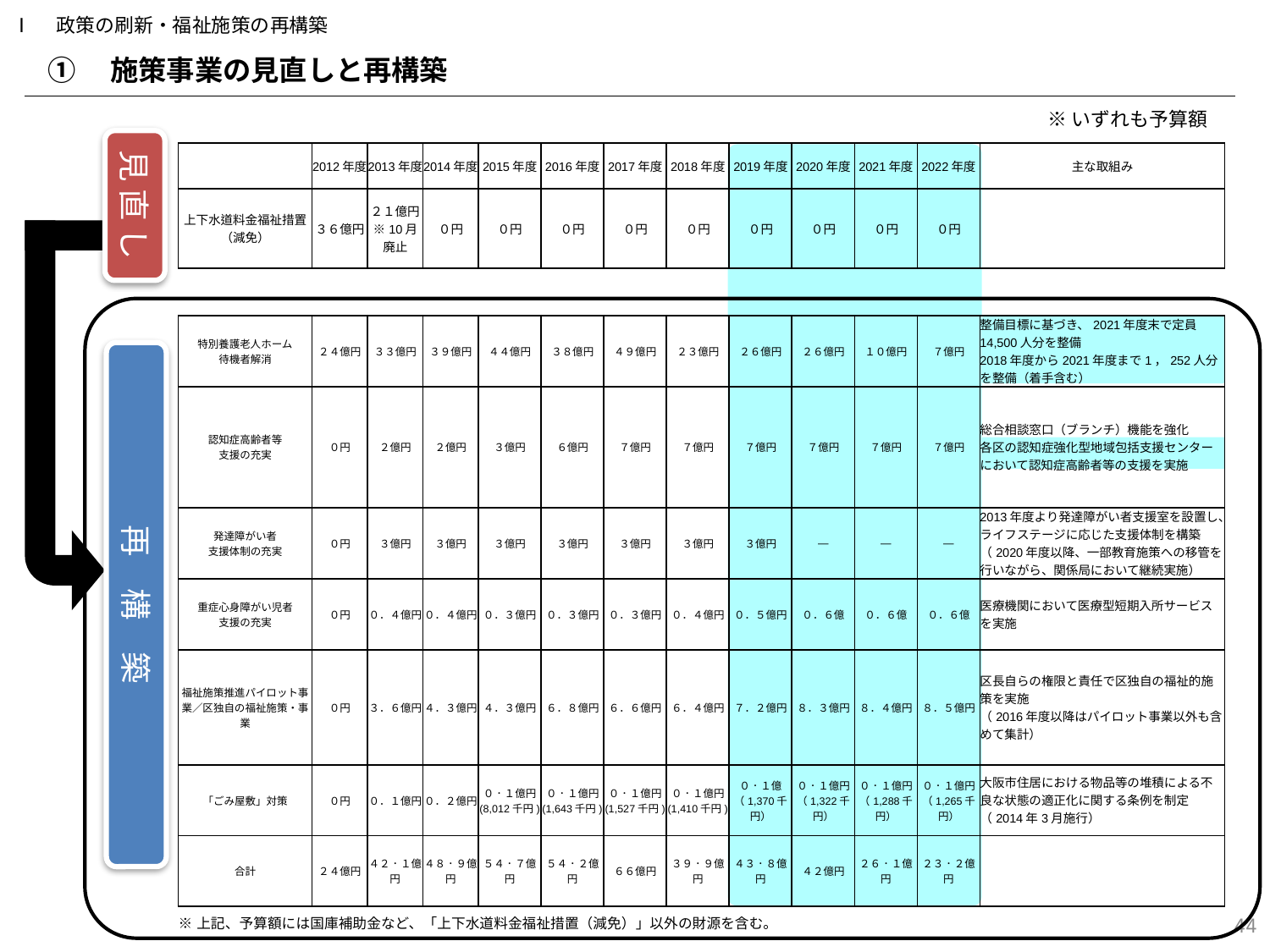

Ⅰ　政策の刷新・福祉施策の再構築
①　施策事業の見直しと再構築
※いずれも予算額
見 直 し
|  | 2012年度 | 2013年度 | 2014年度 | 2015年度 | 2016年度 | 2017年度 | 2018年度 | 2019年度 | 2020年度 | 2021年度 | 2022年度 | 主な取組み |
| --- | --- | --- | --- | --- | --- | --- | --- | --- | --- | --- | --- | --- |
| 上下水道料金福祉措置 （減免） | ３６億円 | ２１億円 ※10月廃止 | ０円 | ０円 | ０円 | ０円 | ０円 | ０円 | ０円 | ０円 | ０円 |  |

| 特別養護老人ホーム 待機者解消 | ２４億円 | ３３億円 | ３９億円 | ４４億円 | ３８億円 | ４９億円 | ２３億円 | ２６億円 | ２６億円 | １０億円 | ７億円 | 整備目標に基づき、2021年度末で定員14,500人分を整備 2018年度から2021年度まで1，252人分を整備（着手含む） |
| --- | --- | --- | --- | --- | --- | --- | --- | --- | --- | --- | --- | --- |
| 認知症高齢者等 支援の充実 | ０円 | ２億円 | ２億円 | ３億円 | ６億円 | ７億円 | ７億円 | ７億円 | ７億円 | ７億円 | ７億円 | 総合相談窓口（ブランチ）機能を強化 各区の認知症強化型地域包括支援センターにおいて認知症高齢者等の支援を実施 |
| 発達障がい者 支援体制の充実 | ０円 | ３億円 | ３億円 | ３億円 | ３億円 | ３億円 | ３億円 | ３億円 | ― | ― | ― | 2013年度より発達障がい者支援室を設置し、ライフステージに応じた支援体制を構築 （2020年度以降、一部教育施策への移管を行いながら、関係局において継続実施） |
| 重症心身障がい児者 支援の充実 | ０円 | ０．４億円 | ０．４億円 | ０．３億円 | ０．３億円 | ０．３億円 | ０．４億円 | ０．５億円 | ０．６億 | ０．６億 | ０．６億 | 医療機関において医療型短期入所サービスを実施 |
| 福祉施策推進パイロット事業／区独自の福祉施策・事業 | ０円 | ３．６億円 | ４．３億円 | ４．３億円 | ６．８億円 | ６．６億円 | ６．４億円 | ７．２億円 | ８．３億円 | ８．４億円 | ８．５億円 | 区長自らの権限と責任で区独自の福祉的施策を実施 （2016年度以降はパイロット事業以外も含めて集計） |
| 「ごみ屋敷」対策 | ０円 | ０．１億円 | ０．２億円 | ０．１億円 (8,012千円) | ０．１億円 (1,643千円) | ０．１億円 (1,527千円) | ０．１億円 (1,410千円) | ０．１億 （1,370千円） | ０．１億円（1,322千円） | ０．１億円（1,288千円） | ０．１億円 （1,265千円） | 大阪市住居における物品等の堆積による不良な状態の適正化に関する条例を制定（2014年3月施行） |
| 合計 | ２４億円 | ４２．１億円 | ４８．９億円 | ５４．７億円 | ５４．２億円 | ６６億円 | ３９．９億円 | ４３．８億円 | ４２億円 | ２６．１億円 | ２３．２億円 |  |
| ※上記、予算額には国庫補助金など、「上下水道料金福祉措置（減免）」以外の財源を含む。 |  |  |  |  |  |  |  |  |  |  |  |  |

再　構　築

44